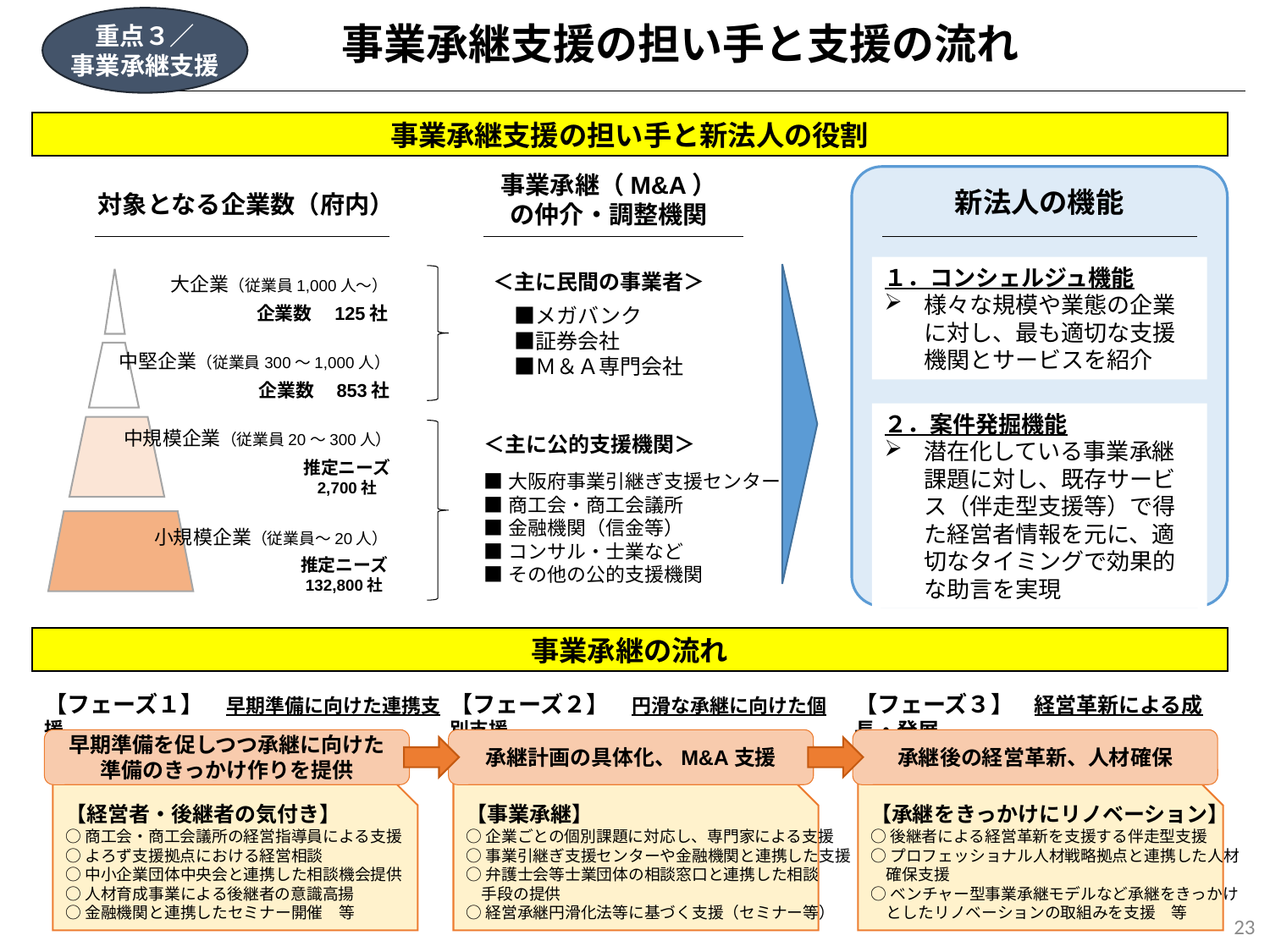

重点３／
事業承継支援
事業承継支援の担い手と支援の流れ
事業承継支援の担い手と新法人の役割
事業承継（M&A）
の仲介・調整機関

新法人の機能
対象となる企業数（府内）
１．コンシェルジュ機能
様々な規模や業態の企業に対し、最も適切な支援機関とサービスを紹介
＜主に民間の事業者＞

　■メガバンク
　■証券会社
　■Ｍ＆Ａ専門会社
大企業（従業員1,000人～）

企業数　125社

中堅企業（従業員300～1,000人）

企業数　853社
２．案件発掘機能
潜在化している事業承継課題に対し、既存サービス（伴走型支援等）で得た経営者情報を元に、適切なタイミングで効果的な助言を実現

中規模企業（従業員20～300人）

＜主に公的支援機関＞

■大阪府事業引継ぎ支援センター
■商工会・商工会議所
■金融機関（信金等）
■コンサル・士業など
■その他の公的支援機関
推定ニーズ
2,700社

小規模企業（従業員～20人）
推定ニーズ
132,800社
事業承継の流れ
【フェーズ１】　早期準備に向けた連携支援
【フェーズ２】　円滑な承継に向けた個別支援
【フェーズ３】　経営革新による成長・発展
早期準備を促しつつ承継に向けた準備のきっかけ作りを提供
承継計画の具体化、M&A支援
承継後の経営革新、人材確保

【経営者・後継者の気付き】
○商工会・商工会議所の経営指導員による支援
○よろず支援拠点における経営相談
○中小企業団体中央会と連携した相談機会提供
○人材育成事業による後継者の意識高揚
○金融機関と連携したセミナー開催　等
【事業承継】
○企業ごとの個別課題に対応し、専門家による支援
○事業引継ぎ支援センターや金融機関と連携した支援
○弁護士会等士業団体の相談窓口と連携した相談
　手段の提供
○経営承継円滑化法等に基づく支援（セミナー等）

【承継をきっかけにリノベーション】
○後継者による経営革新を支援する伴走型支援
○プロフェッショナル人材戦略拠点と連携した人材
　確保支援
○ベンチャー型事業承継モデルなど承継をきっかけ
　としたリノベーションの取組みを支援　等

23